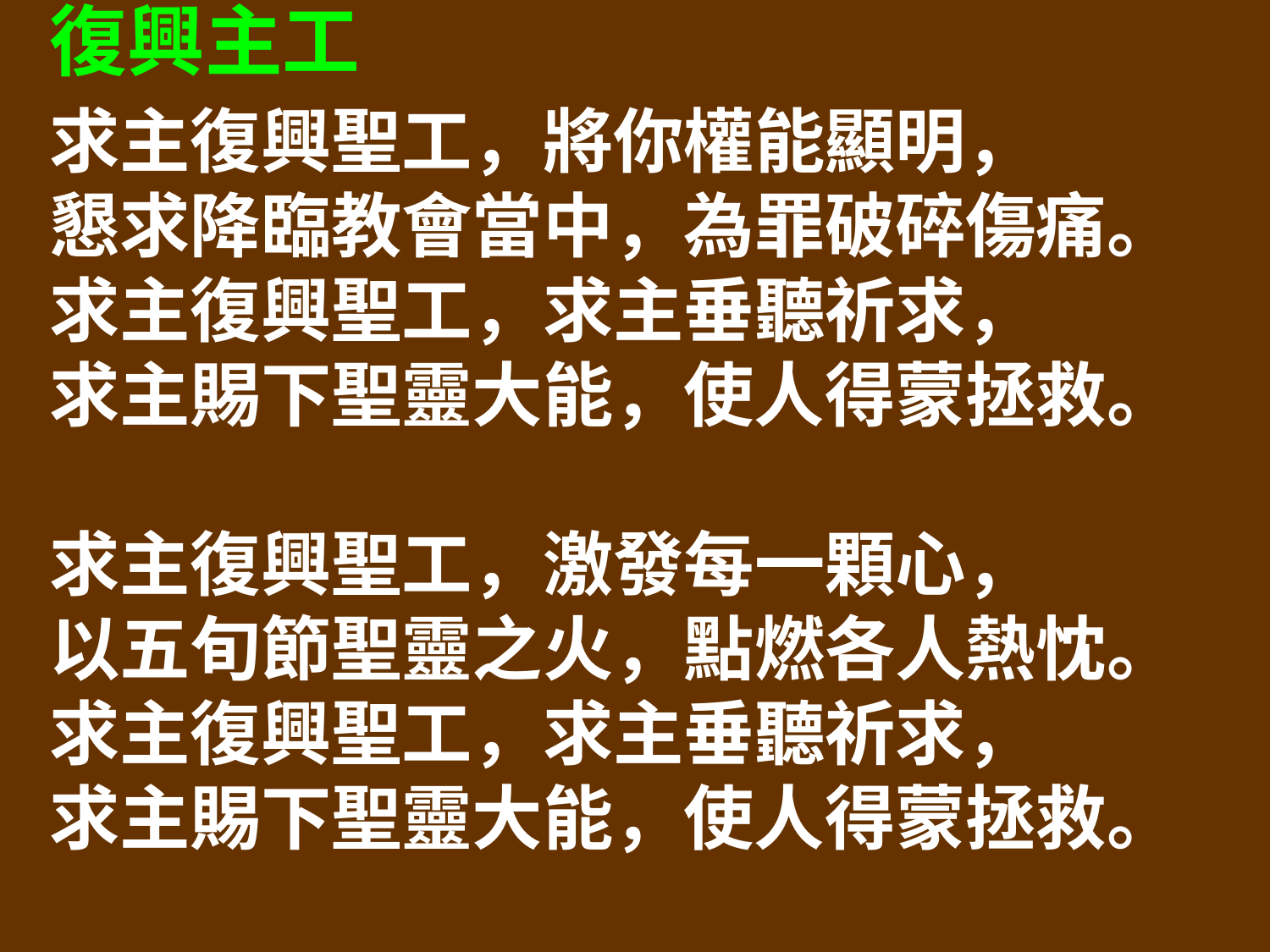

復興主工
求主復興聖工，將你權能顯明，
懇求降臨教會當中，為罪破碎傷痛。
求主復興聖工，求主垂聽祈求，
求主賜下聖靈大能，使人得蒙拯救。

求主復興聖工，激發每一顆心，
以五旬節聖靈之火，點燃各人熱忱。
求主復興聖工，求主垂聽祈求，
求主賜下聖靈大能，使人得蒙拯救。